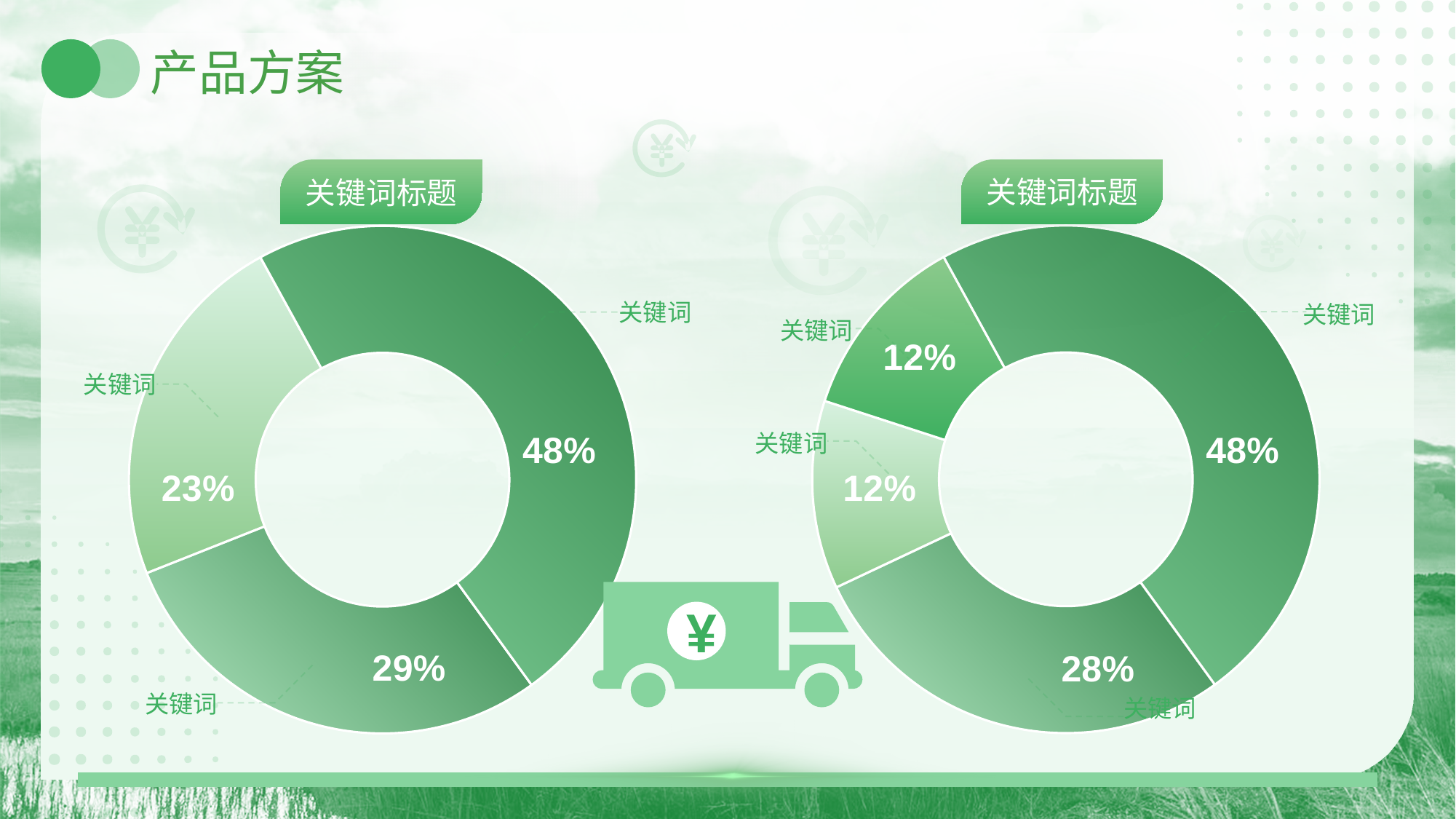

# 产品方案

关键词标题
关键词标题

### Chart

| Category | 资金来源 |
|---|---|
| 运输 | 0.28 |
| 宣传 | 0.12 |
| 团队建设 | 0.12 |
| IP合作 | 0.48 |

### Chart

| Category | 资金来源 |
|---|---|
| 知识产权 | 0.29 |
| 自筹 | 0.23 |
| 融资 | 0.48 |
关键词

关键词

关键词
关键词

关键词

关键词

¥

关键词